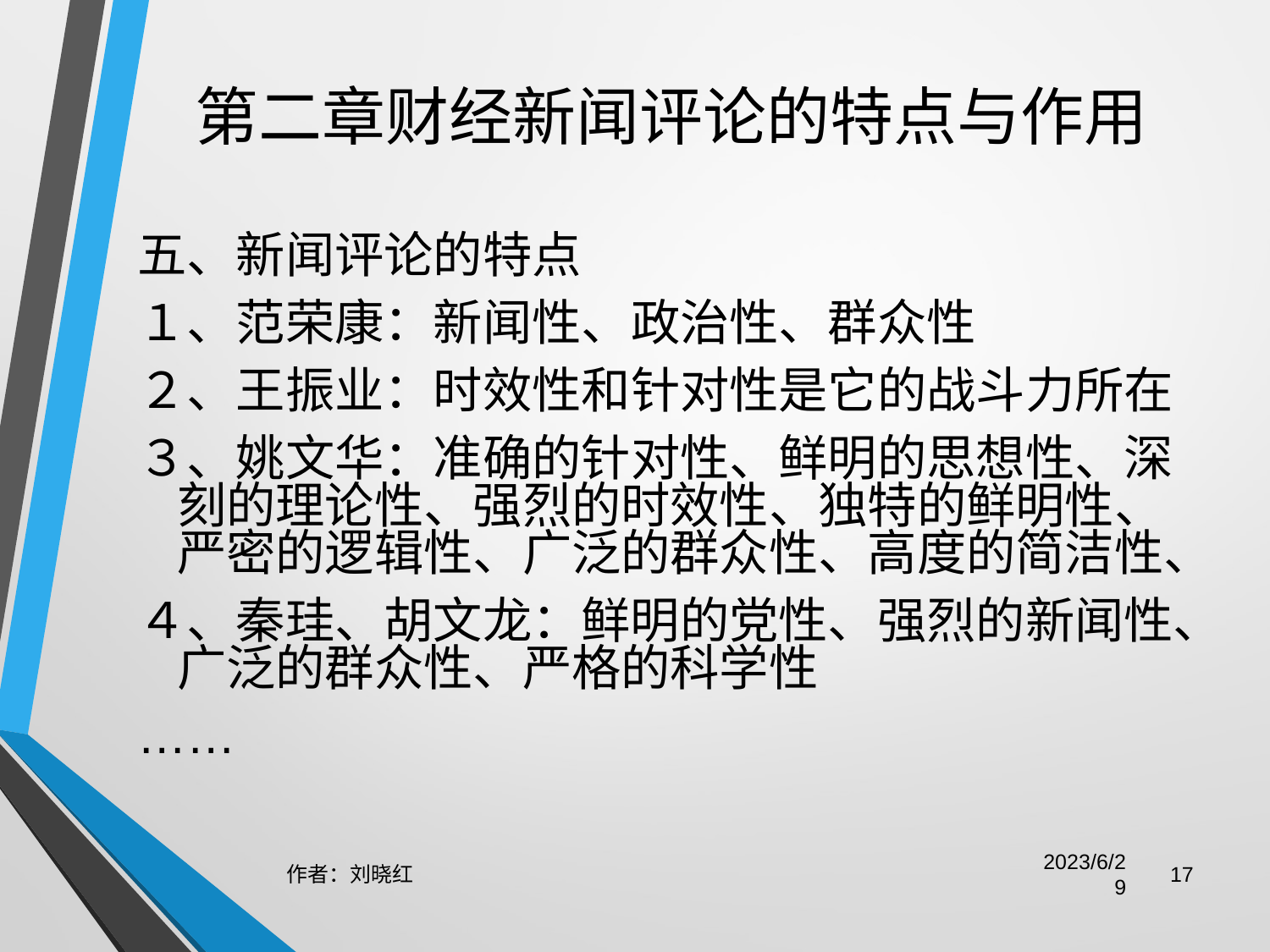

# 第二章财经新闻评论的特点与作用
五、新闻评论的特点
１、范荣康：新闻性、政治性、群众性
２、王振业：时效性和针对性是它的战斗力所在
３、姚文华：准确的针对性、鲜明的思想性、深刻的理论性、强烈的时效性、独特的鲜明性、严密的逻辑性、广泛的群众性、高度的简洁性、
４、秦珪、胡文龙：鲜明的党性、强烈的新闻性、广泛的群众性、严格的科学性
……
作者：刘晓红
2023/6/29
17